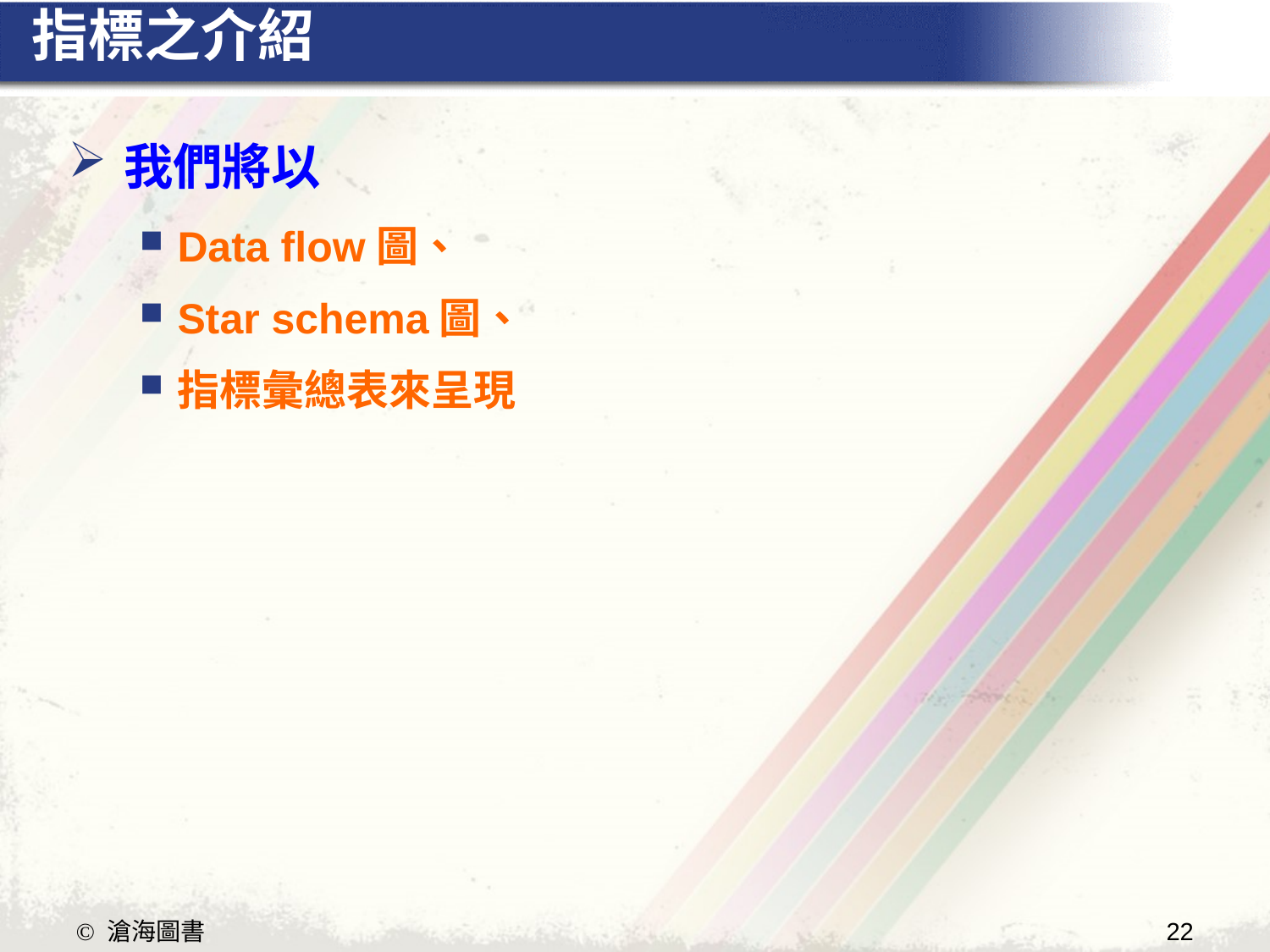

# 指標之介紹
我們將以
Data flow圖、
Star schema圖、
指標彙總表來呈現

22